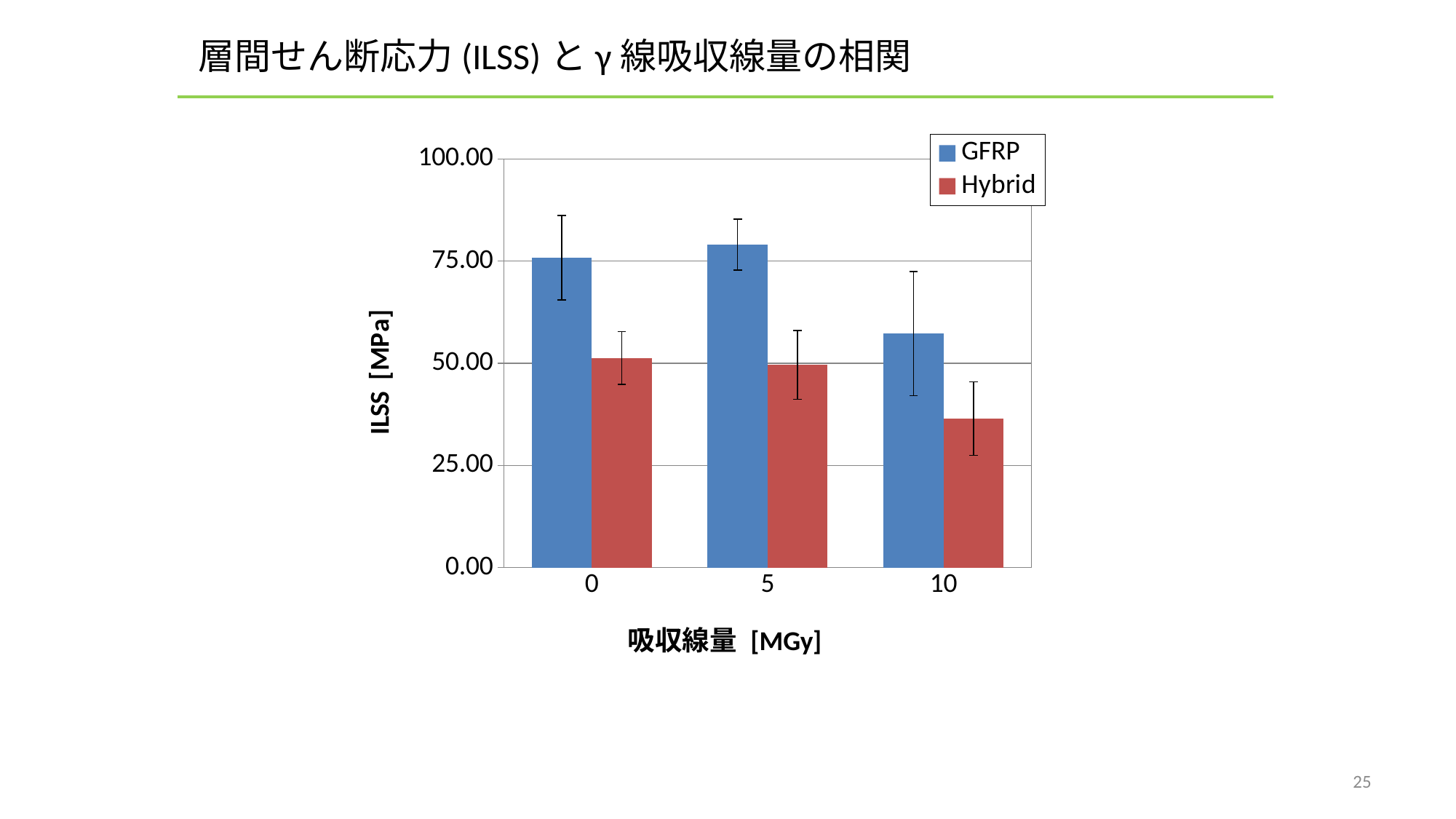

# 層間せん断応力(ILSS)とγ線吸収線量の相関

### Chart

| Category | GFRP | Hybrid |
|---|---|---|
| 0 | 75.81400296655303 | 51.302910494381955 |
| 5 | 79.02859595306141 | 49.588850142549084 |
| 10 | 57.23916488835543 | 36.46951456245892 |
25